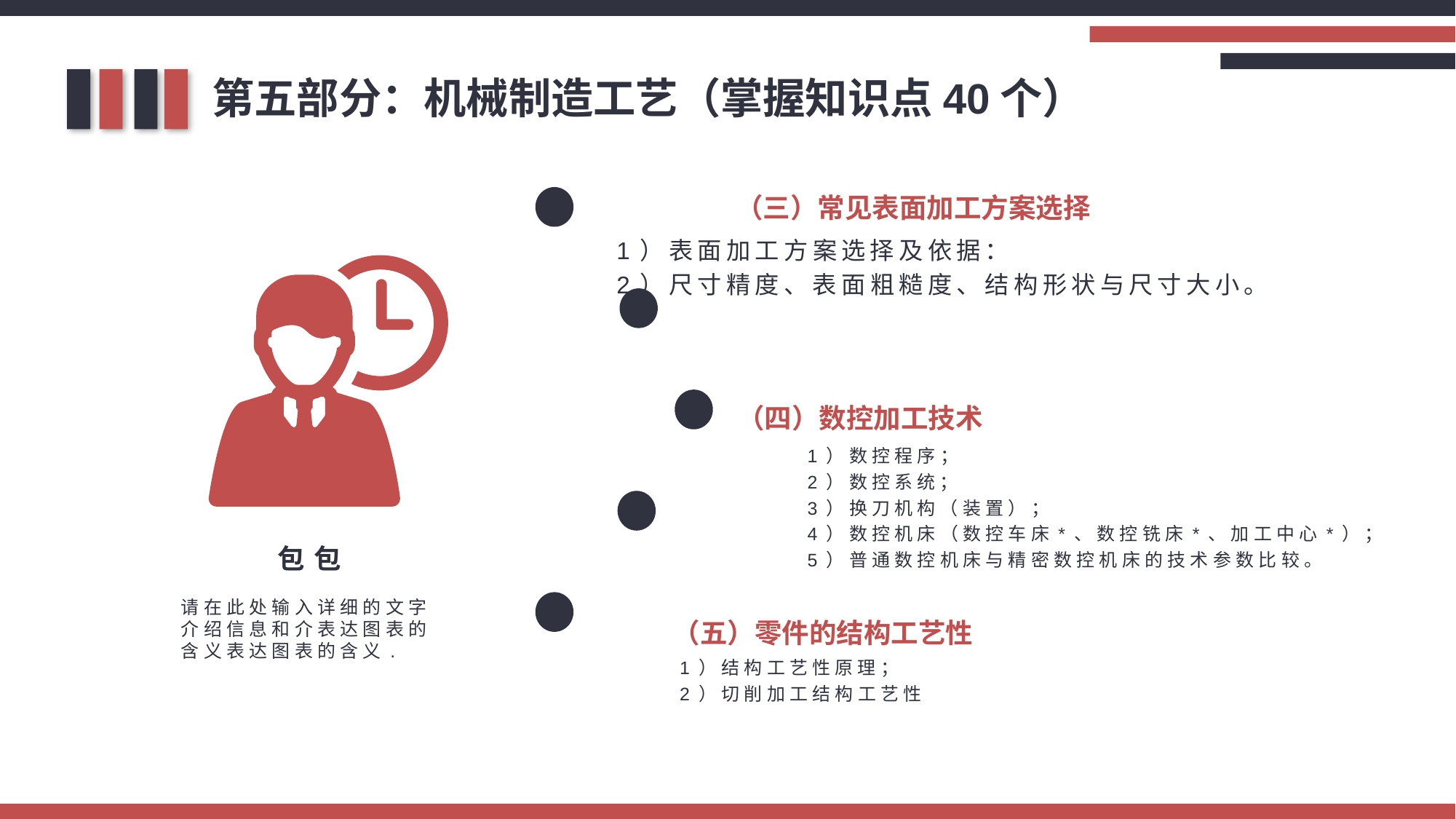

第五部分：机械制造工艺（掌握知识点40个）

（三）常见表面加工方案选择
1）表面加工方案选择及依据：
2）尺寸精度、表面粗糙度、结构形状与尺寸大小。

（四）数控加工技术
1）数控程序；
2）数控系统；
3）换刀机构（装置）；
4）数控机床（数控车床*、数控铣床*、加工中心*）；
5）普通数控机床与精密数控机床的技术参数比较。
包包

请在此处输入详细的文字介绍信息和介表达图表的含义表达图表的含义.
（五）零件的结构工艺性
1）结构工艺性原理；
2）切削加工结构工艺性